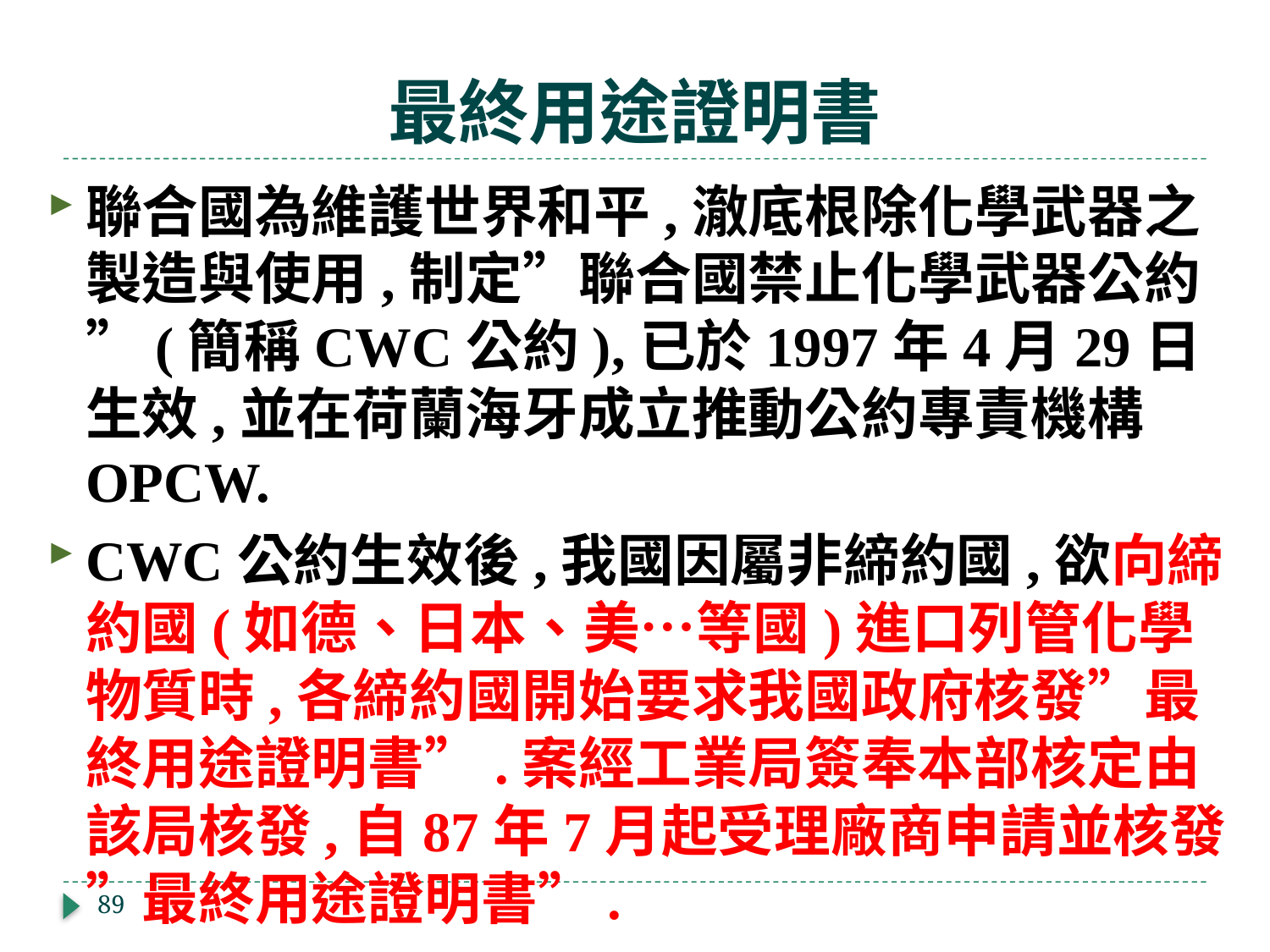

# 最終用途證明書
聯合國為維護世界和平,澈底根除化學武器之製造與使用,制定”聯合國禁止化學武器公約”(簡稱CWC公約),已於1997年4月29日生效,並在荷蘭海牙成立推動公約專責機構OPCW.
CWC公約生效後,我國因屬非締約國,欲向締約國(如德、日本、美…等國)進口列管化學物質時,各締約國開始要求我國政府核發”最終用途證明書”.案經工業局簽奉本部核定由該局核發,自87年7月起受理廠商申請並核發”最終用途證明書”.
89